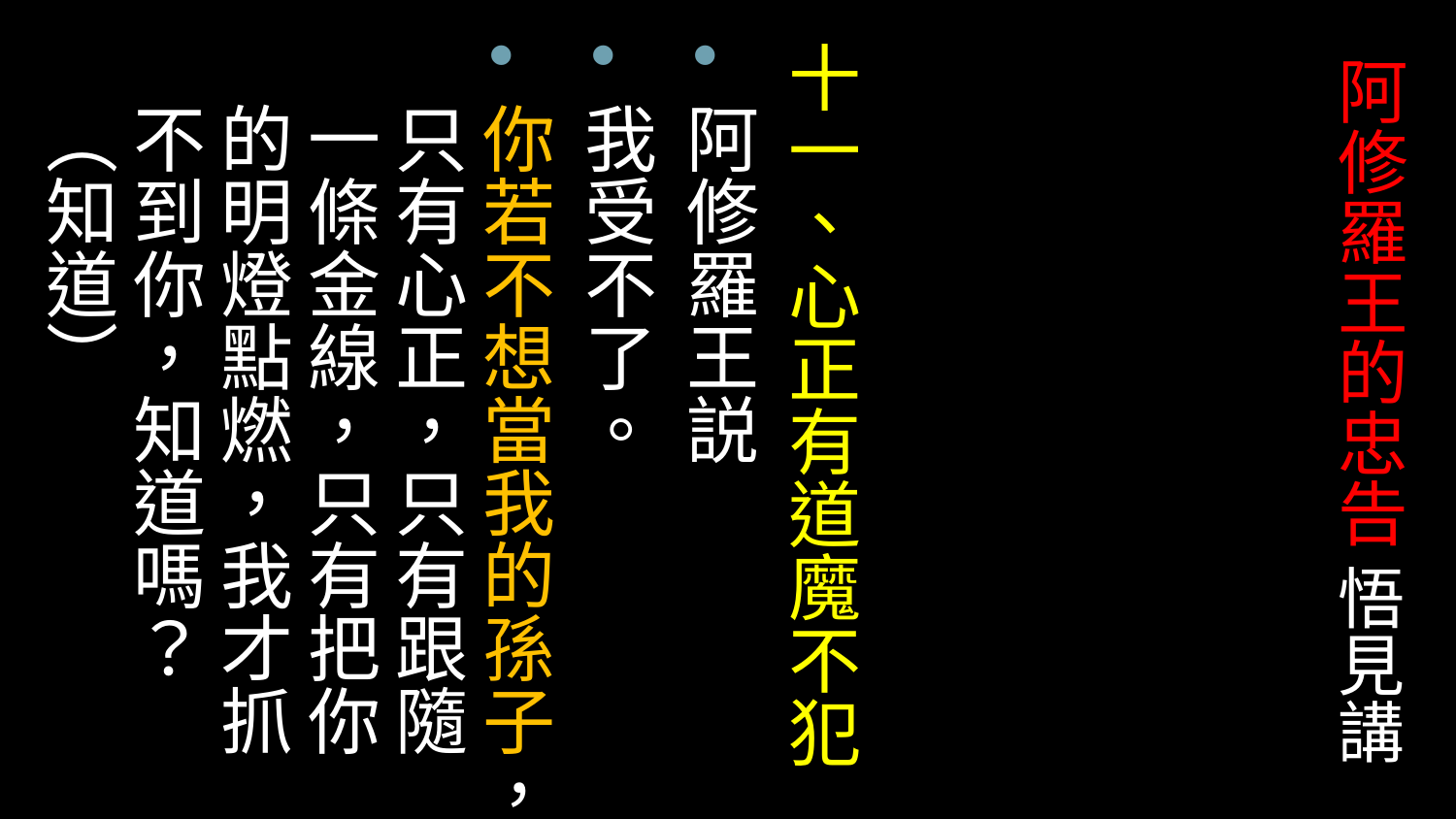

十一、心正有道魔不犯
阿修羅王説
我受不了。
你若不想當我的孫子，只有心正，只有跟隨一條金線，只有把你的明燈點燃，我才抓不到你，知道嗎？（知道）
# 阿修羅王的忠告 悟見講